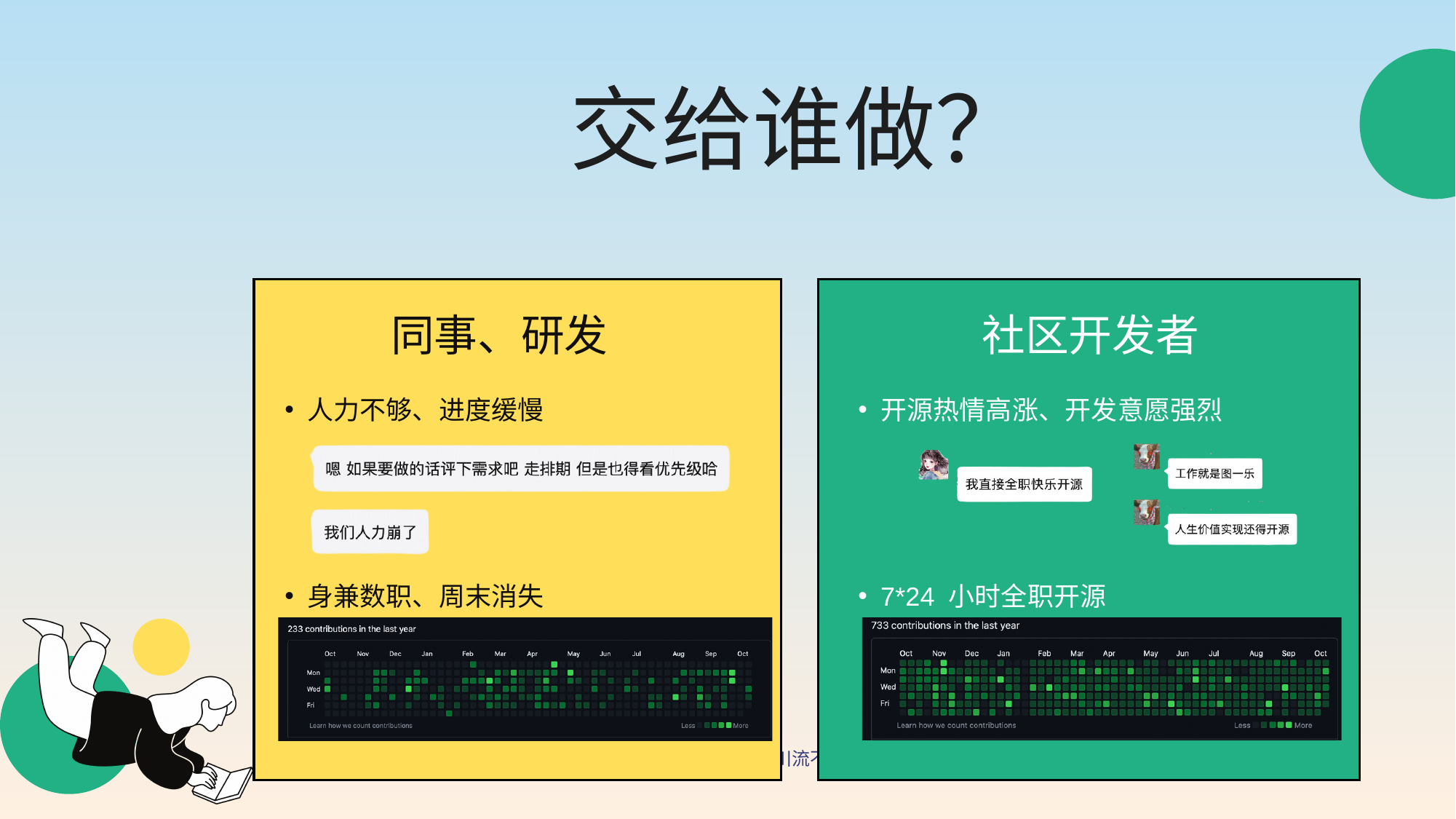

交给谁做？

同事、研发
社区开发者
人力不够、进度缓慢
开源热情高涨、开发意愿强烈

身兼数职、周末消失
7*24 小时全职开源